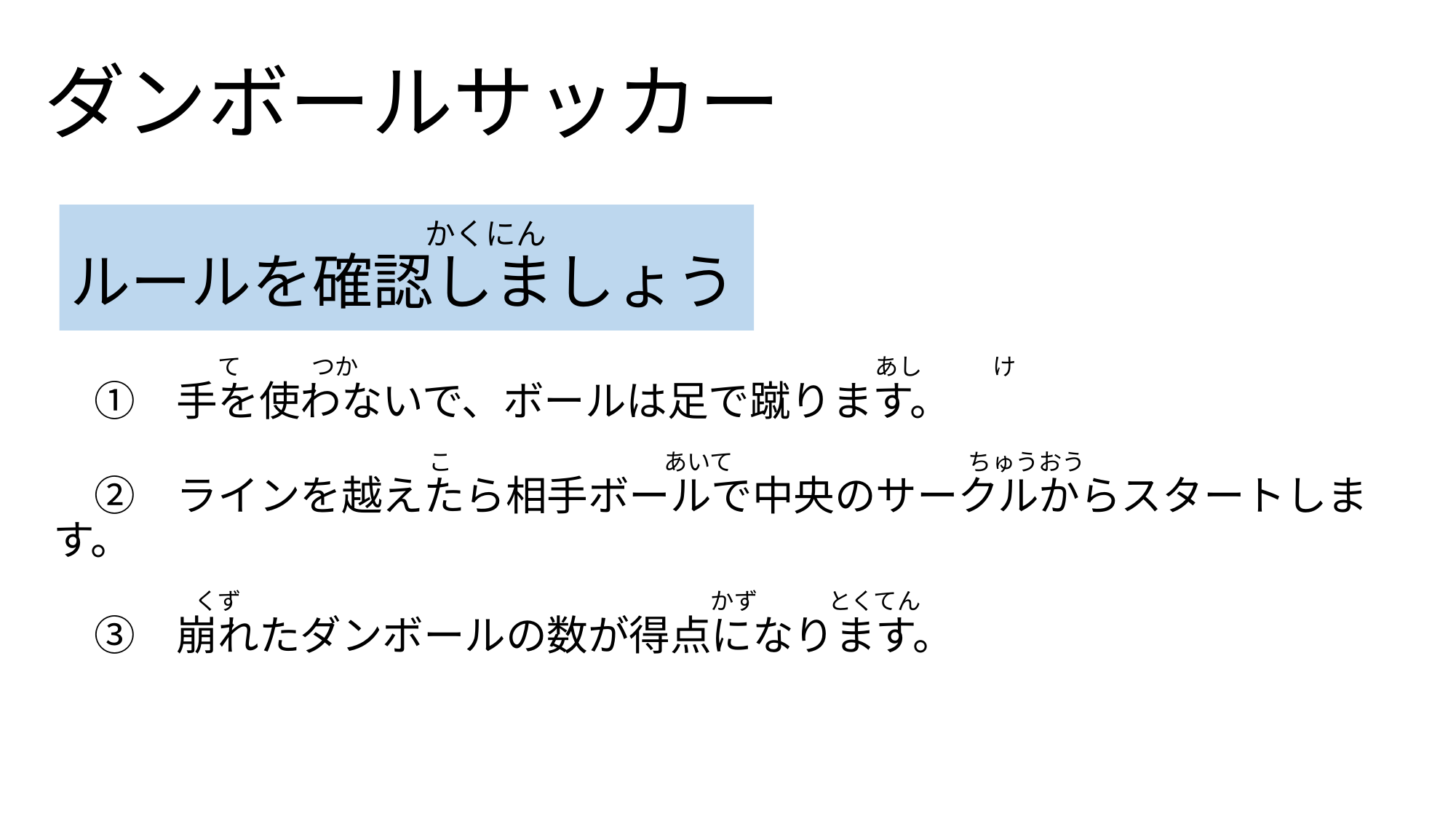

ダンボールサッカー
 　　　 　　　　　　　　かくにん
ルールを確認しましょう
　　　　　　　て　　　つか　　　　　　　　　　　　　　　　　　　　　　あし　　　け
　①　手を使わないで、ボールは足で蹴ります。

　　　　　　　　　　　　　　　　こ　　　　　　　　　あいて　　　　　　　　　　ちゅうおう
　②　ラインを越えたら相手ボールで中央のサークルからスタートします。

　　　　　　くず　　　　　　　　　　　　　　　　　　　　かず　　　とくてん
　③　崩れたダンボールの数が得点になります。